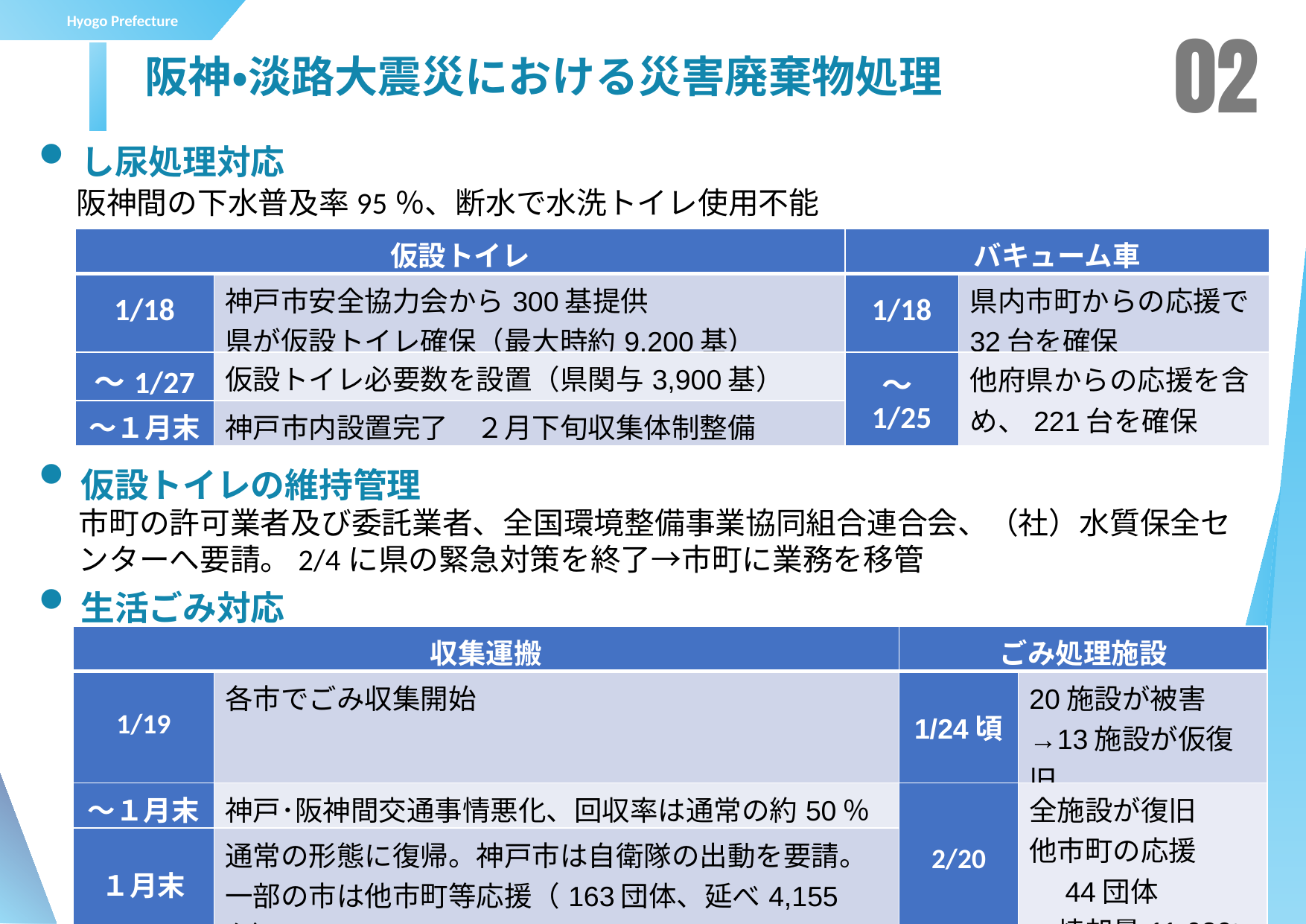

# 阪神・淡路大震災における災害廃棄物処理
02
し尿処理対応
阪神間の下水普及率95％、断水で水洗トイレ使用不能
| 仮設トイレ |  | バキューム車 |  |
| --- | --- | --- | --- |
| 1/18 | 神戸市安全協力会から300基提供 県が仮設トイレ確保（最大時約9,200基） | 1/18 | 県内市町からの応援で32台を確保 |
| ～1/27 | 仮設トイレ必要数を設置（県関与3,900基） | ～1/25 | 他府県からの応援を含め、221台を確保 |
| ～１月末 | 神戸市内設置完了　２月下旬収集体制整備 |  |  |
仮設トイレの維持管理
市町の許可業者及び委託業者、全国環境整備事業協同組合連合会、（社）水質保全センターへ要請。2/4に県の緊急対策を終了→市町に業務を移管
生活ごみ対応
| 収集運搬 |  | ごみ処理施設 |  |
| --- | --- | --- | --- |
| 1/19 | 各市でごみ収集開始 | 1/24頃 | 20施設が被害 →13施設が仮復旧 |
| ～１月末 | 神戸･阪神間交通事情悪化、回収率は通常の約50％ | 2/20 | 全施設が復旧 他市町の応援 　44団体 　焼却量11,620t |
| １月末 | 通常の形態に復帰。神戸市は自衛隊の出動を要請。一部の市は他市町等応援（163団体、延べ4,155台） |  |  |